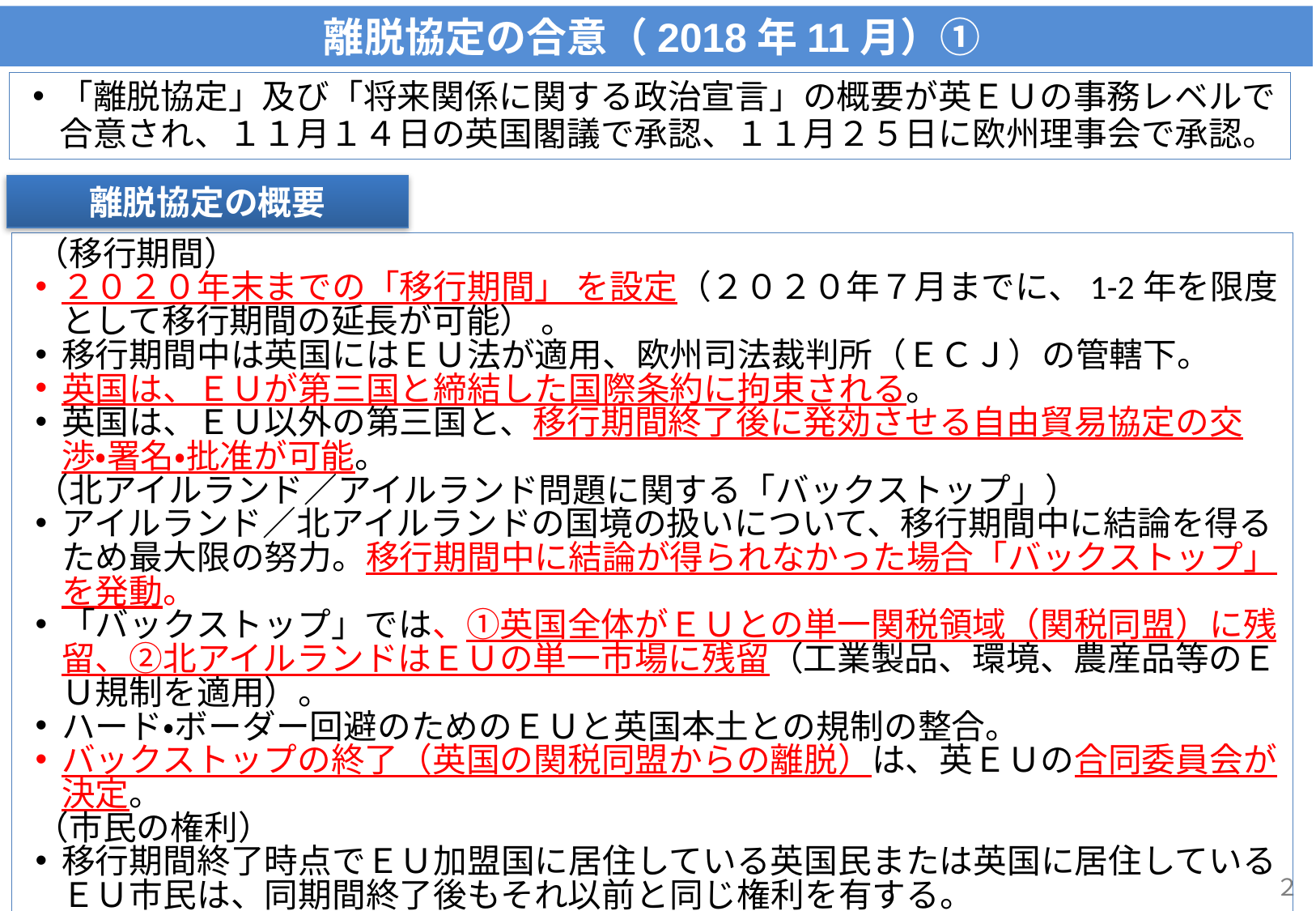

離脱協定の合意（2018年11月）①
※EUの括弧内のパラは補完的交渉指令
「離脱協定」及び「将来関係に関する政治宣言」の概要が英ＥＵの事務レベルで合意され、１１月１４日の英国閣議で承認、１１月２５日に欧州理事会で承認。
離脱協定の概要
（移行期間）
２０２０年末までの「移行期間」 を設定（２０２０年７月までに、1-2年を限度として移行期間の延長が可能） 。
移行期間中は英国にはＥＵ法が適用、欧州司法裁判所（ＥＣＪ）の管轄下。
英国は、ＥＵが第三国と締結した国際条約に拘束される。
英国は、ＥＵ以外の第三国と、移行期間終了後に発効させる自由貿易協定の交渉・署名・批准が可能。
（北アイルランド／アイルランド問題に関する「バックストップ」）
アイルランド／北アイルランドの国境の扱いについて、移行期間中に結論を得るため最大限の努力。移行期間中に結論が得られなかった場合「バックストップ」を発動。
「バックストップ」では、①英国全体がＥＵとの単一関税領域（関税同盟）に残留、②北アイルランドはＥＵの単一市場に残留（工業製品、環境、農産品等のＥＵ規制を適用）。
ハード・ボーダー回避のためのＥＵと英国本土との規制の整合。
バックストップの終了（英国の関税同盟からの離脱）は、英ＥＵの合同委員会が決定。
（市民の権利）
移行期間終了時点でＥＵ加盟国に居住している英国民または英国に居住しているＥＵ市民は、同期間終了後もそれ以前と同じ権利を有する。
（分担金）
移行期間中は、英国はＥＵ予算に対してこれまでどおり拠出金を支払い。
２